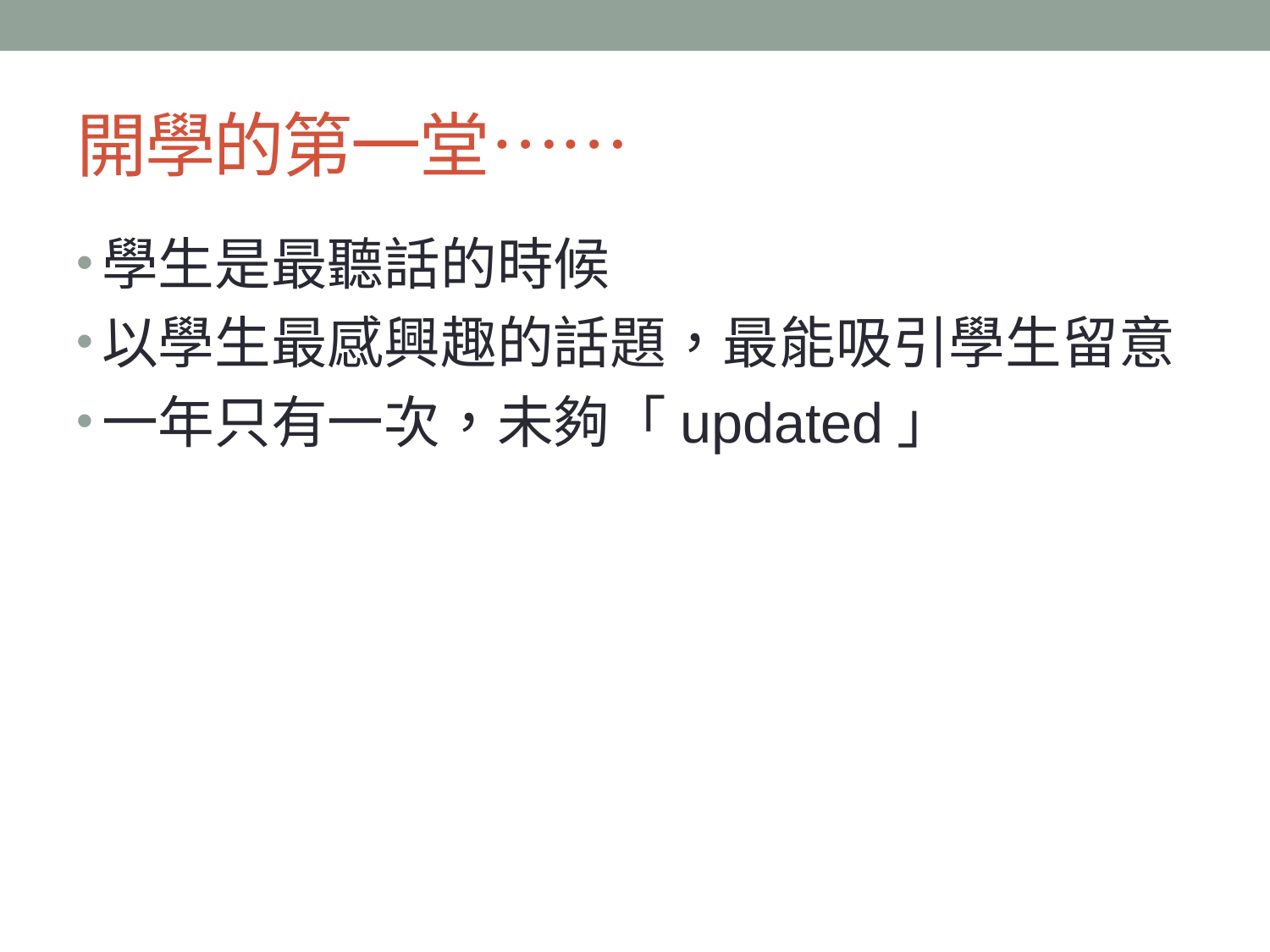

# 開學的第一堂……
學生是最聽話的時候
以學生最感興趣的話題，最能吸引學生留意
一年只有一次，未夠「updated」